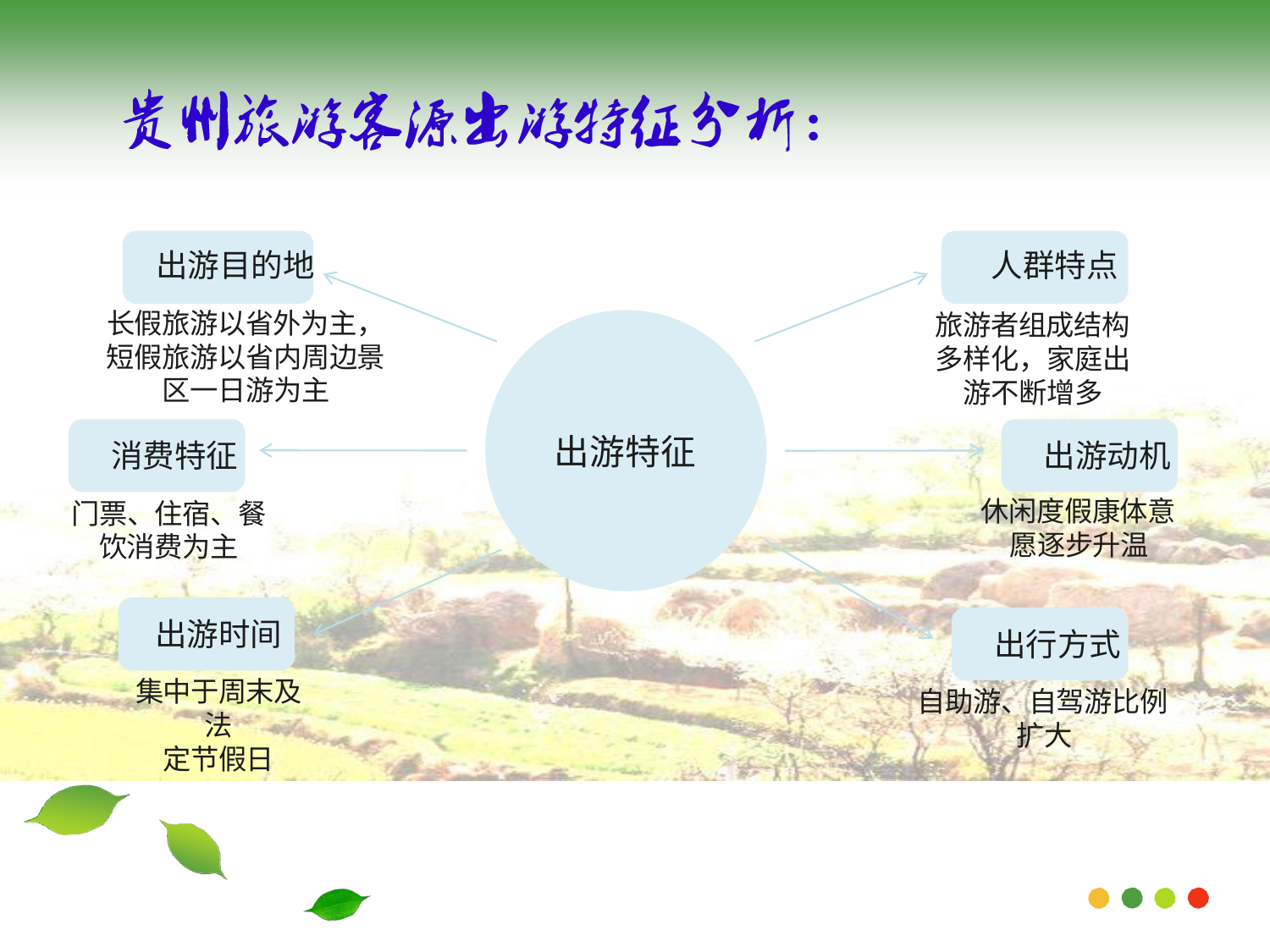

出游目的地
人群特点

旅游者组成结构 多样化，家庭出 游不断增多

长假旅游以省外为主， 短假旅游以省内周边景 区一日游为主

出游特征
消费特征

门票、住宿、餐 饮消费为主
出游动机

休闲度假康体意 愿逐步升温

出游时间

集中于周末及法
定节假日
出行方式

自助游、自驾游比例 扩大